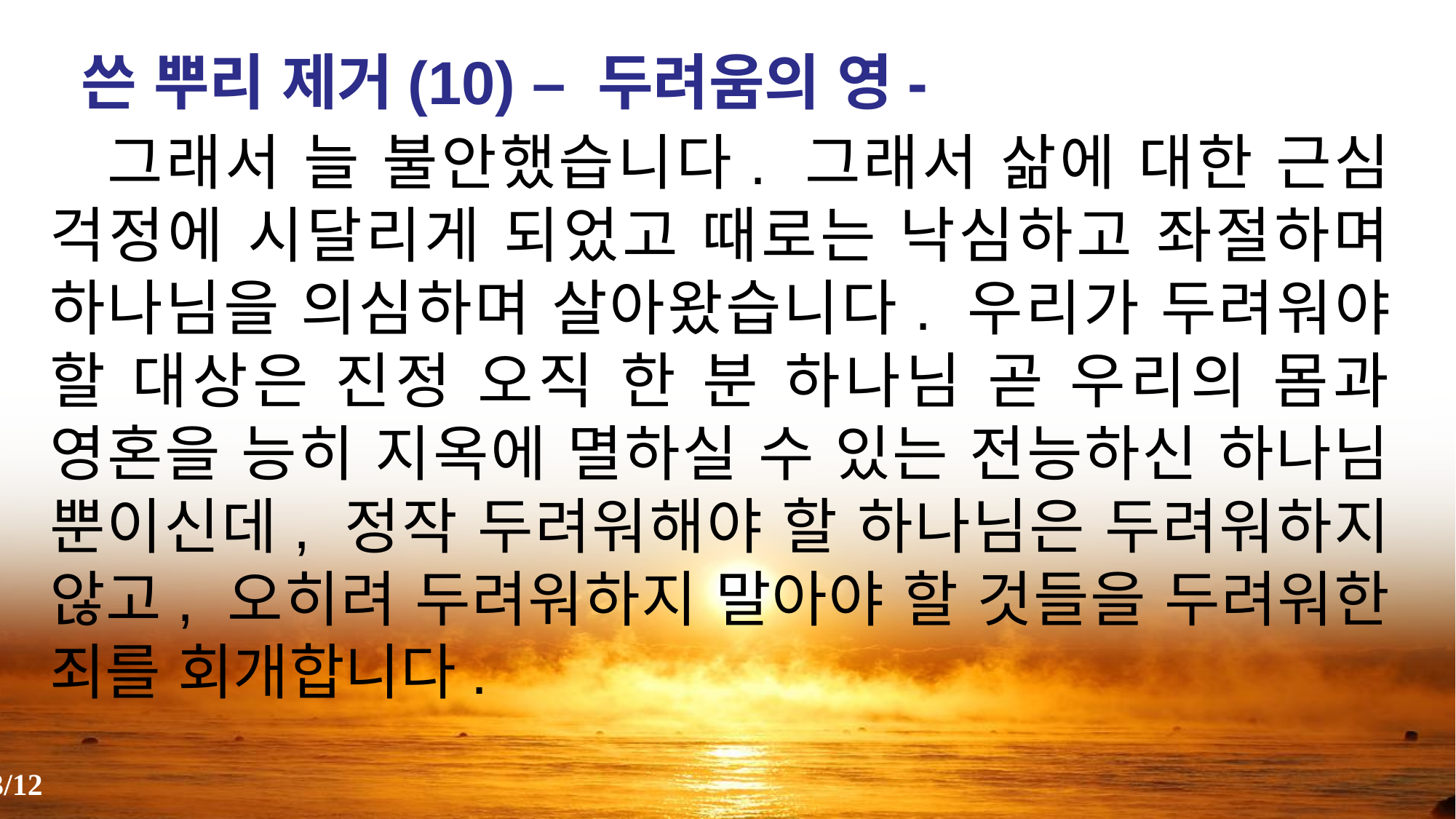

쓴 뿌리 제거(10) – 두려움의 영-
  그래서 늘 불안했습니다. 그래서 삶에 대한 근심 걱정에 시달리게 되었고 때로는 낙심하고 좌절하며 하나님을 의심하며 살아왔습니다. 우리가 두려워야 할 대상은 진정 오직 한 분 하나님 곧 우리의 몸과 영혼을 능히 지옥에 멸하실 수 있는 전능하신 하나님 뿐이신데, 정작 두려워해야 할 하나님은 두려워하지 않고, 오히려 두려워하지 말아야 할 것들을 두려워한 죄를 회개합니다.